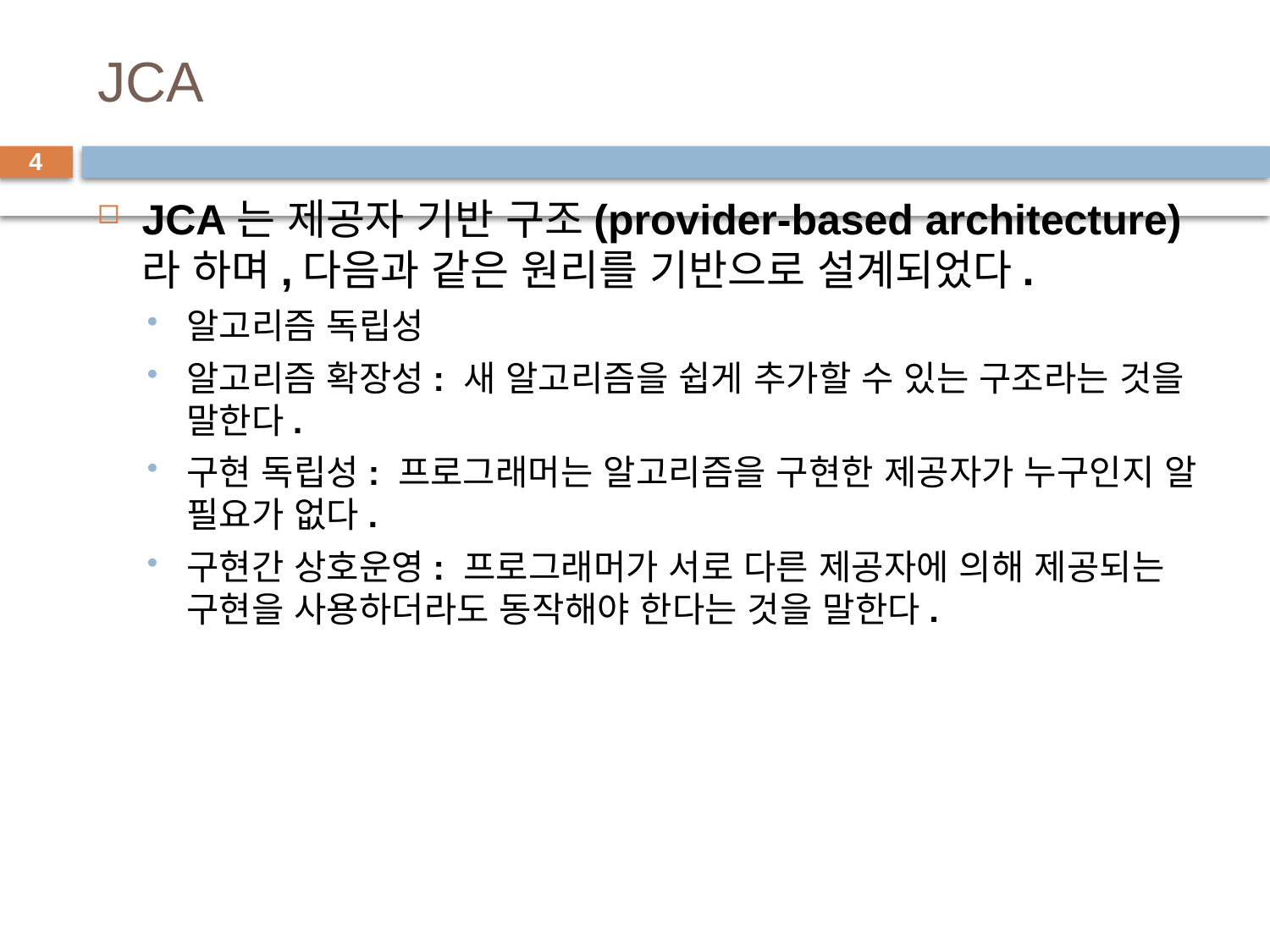

# JCA
4
JCA는 제공자 기반 구조(provider-based architecture)라 하며,다음과 같은 원리를 기반으로 설계되었다.
알고리즘 독립성
알고리즘 확장성: 새 알고리즘을 쉽게 추가할 수 있는 구조라는 것을 말한다.
구현 독립성: 프로그래머는 알고리즘을 구현한 제공자가 누구인지 알 필요가 없다.
구현간 상호운영: 프로그래머가 서로 다른 제공자에 의해 제공되는 구현을 사용하더라도 동작해야 한다는 것을 말한다.